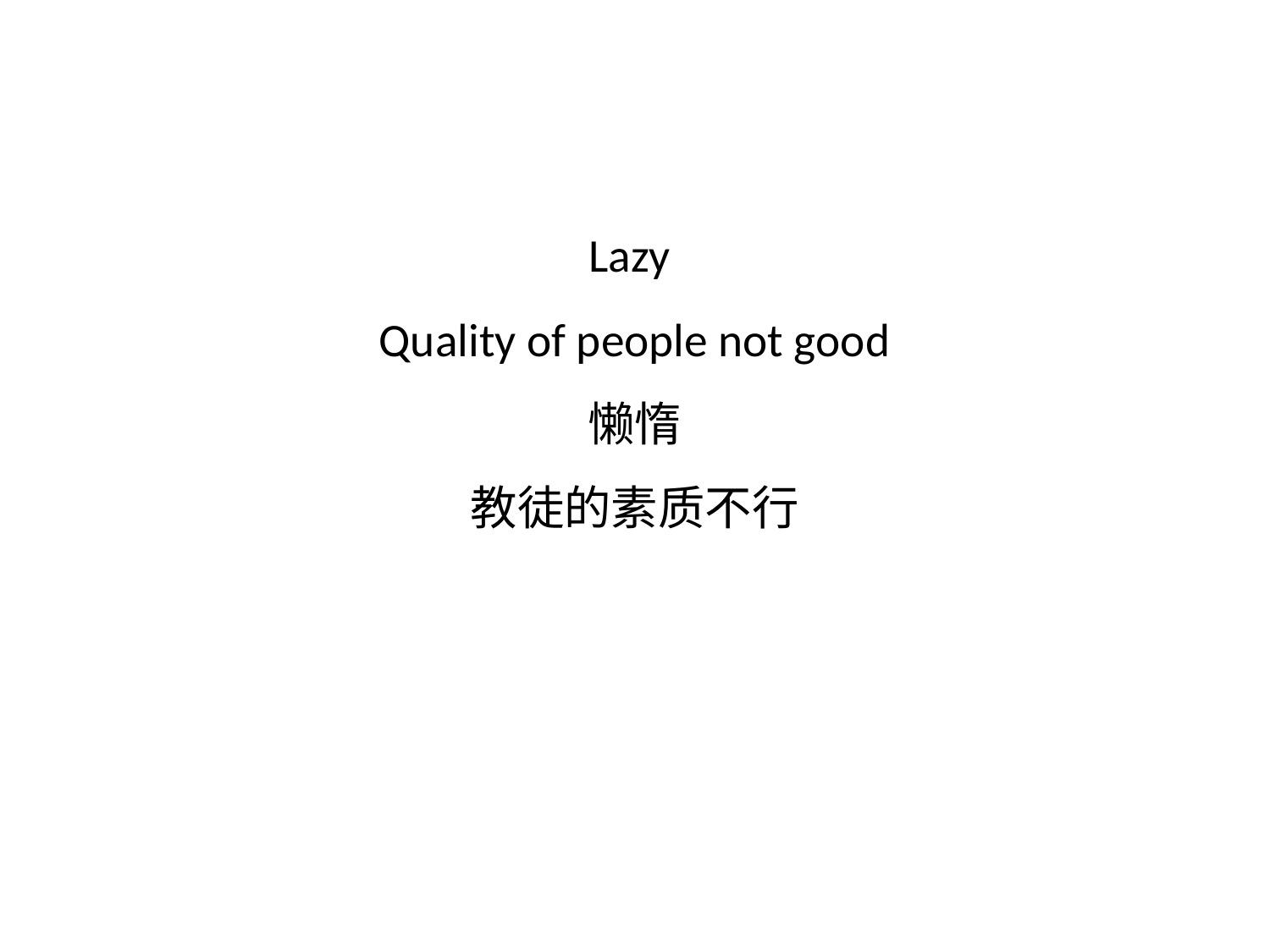

# Lazy Quality of people not good 懒惰 教徒的素质不行